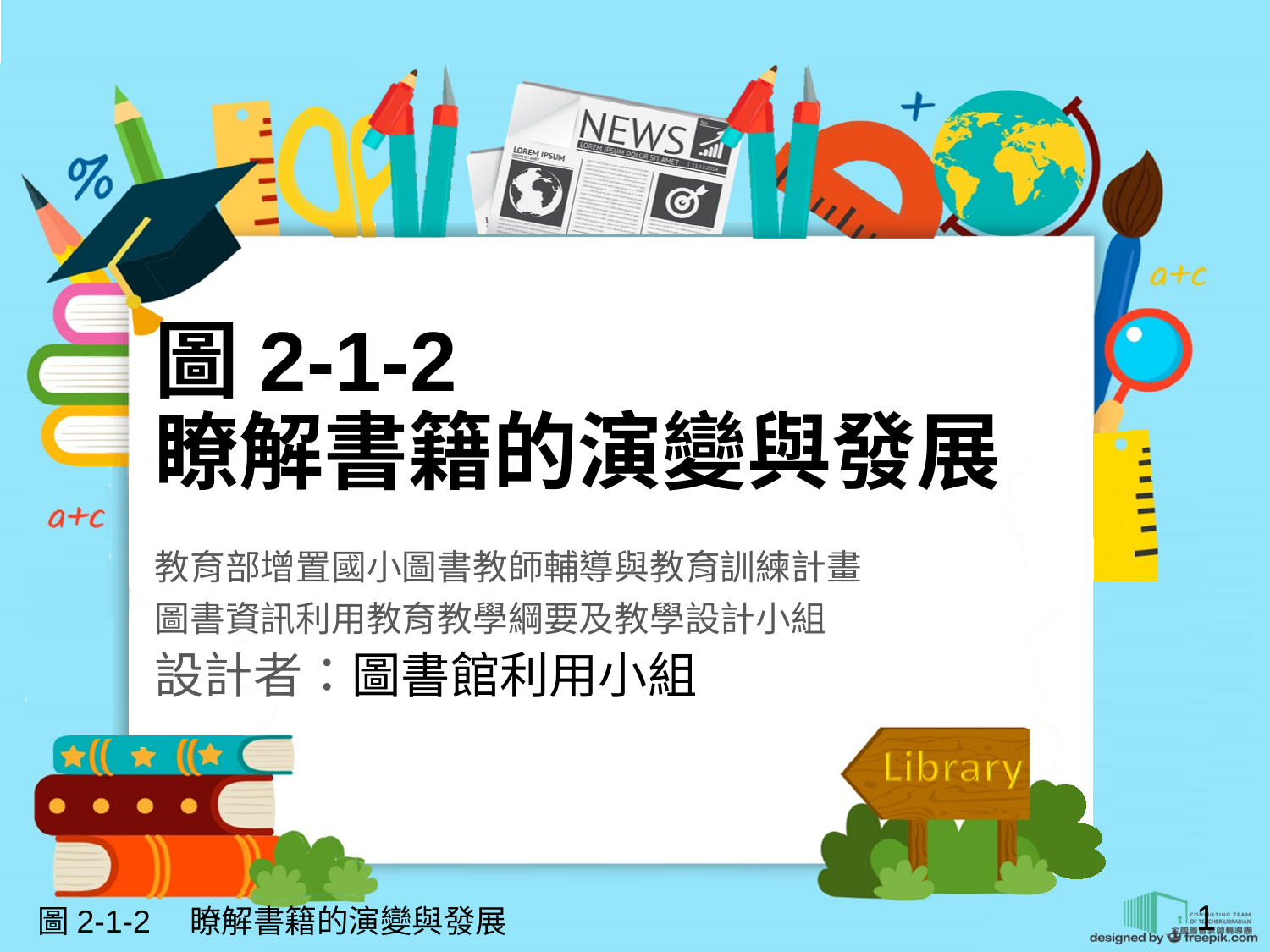

# 圖2-1-2 瞭解書籍的演變與發展
教育部增置國小圖書教師輔導與教育訓練計畫
圖書資訊利用教育教學綱要及教學設計小組
設計者：圖書館利用小組
1
圖2-1-2　瞭解書籍的演變與發展